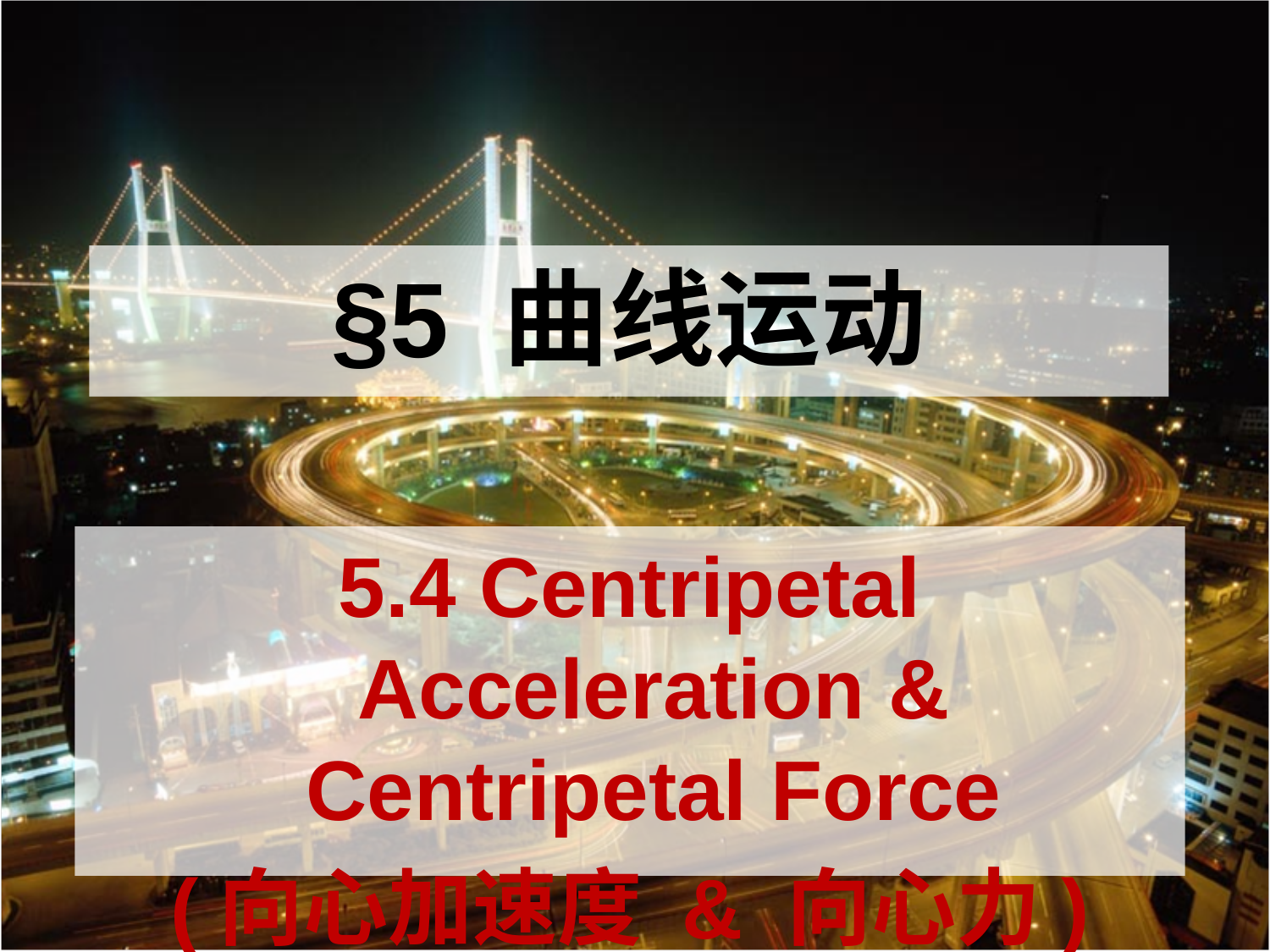

§5 曲线运动
5.4 Centripetal Acceleration & Centripetal Force
(向心加速度 & 向心力)